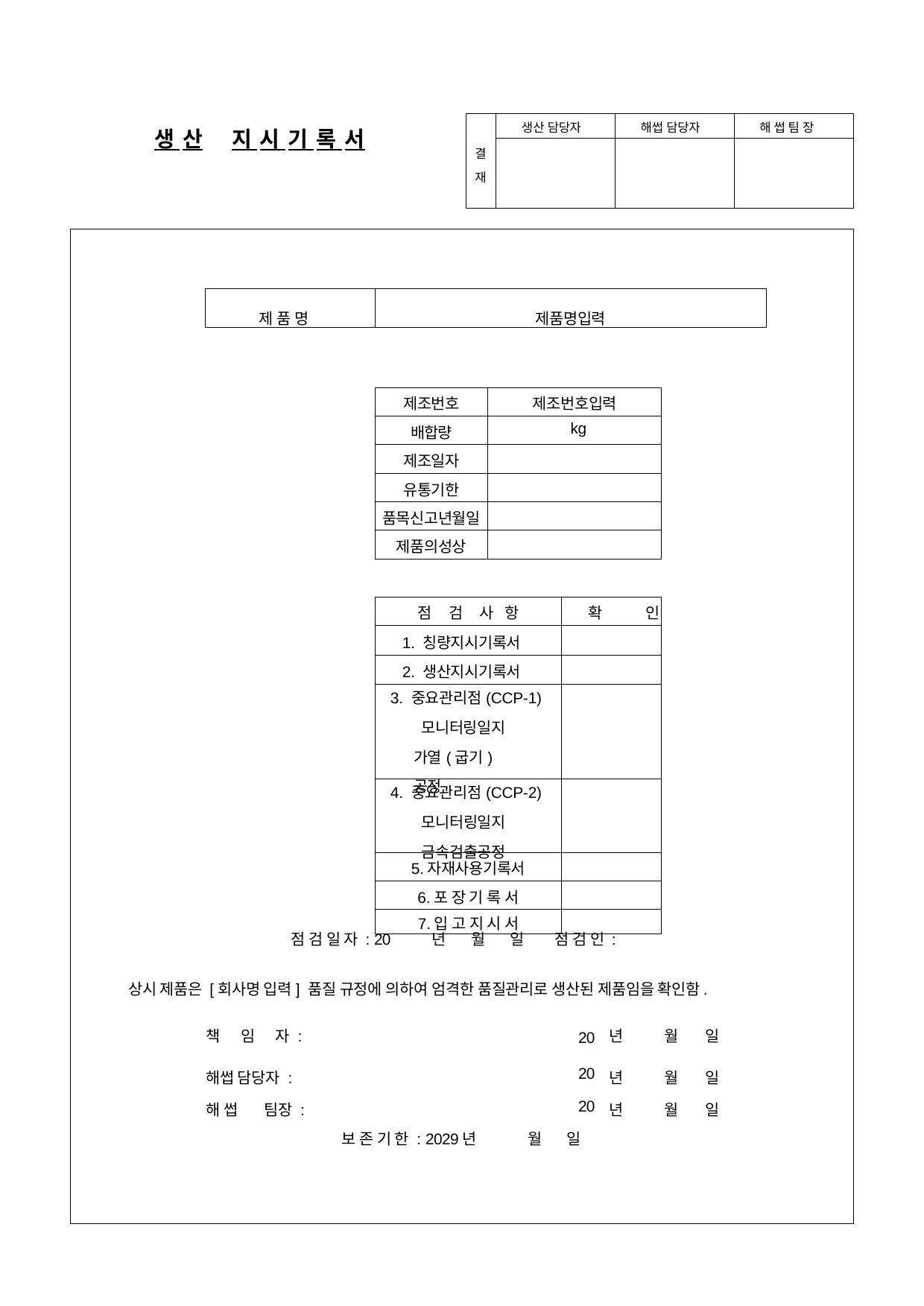

| 결 재 | 생산 담당자 | 해썹 담당자 | 해 썹 팀 장 |
| --- | --- | --- | --- |
|  |  |  |  |
생 산	지 시 기 록 서

제 품 명

제품명입력
| 제조번호 | 제조번호입력 |
| --- | --- |
| 배합량 | kg |
| 제조일자 |  |
| 유통기한 |  |
| 품목신고년월일 |  |
| 제품의성상 |  |
| 점 검 사 항 | 확 인 |
| --- | --- |
| 1. 칭량지시기록서 |  |
| 2. 생산지시기록서 |  |
| 3. 중요관리점(CCP-1) 모니터링일지 가열(굽기)공정 |  |
| 4. 중요관리점(CCP-2) 모니터링일지 금속검출공정 |  |
| 5.자재사용기록서 |  |
| 6.포 장 기 록 서 |  |
| 7.입 고 지 시 서 |  |
점 검 일 자 : 20	년	월	일
점 검 인 :
상시 제품은 [회사명 입력] 품질 규정에 의하여 엄격한 품질관리로 생산된 제품임을 확인함.
| 책 임 | 자 : | 20 |  |  | 년 | 월 | 일 |
| --- | --- | --- | --- | --- | --- | --- | --- |
| 해썹 담당자 : |  |  |  | 20 | 년 | 월 | 일 |
| 해 썹 팀장 : |  |  |  | 20 | 년 | 월 | 일 |
|  |  | 보 존 기 한 : 2029년 | 월 | 일 |  |  |  |